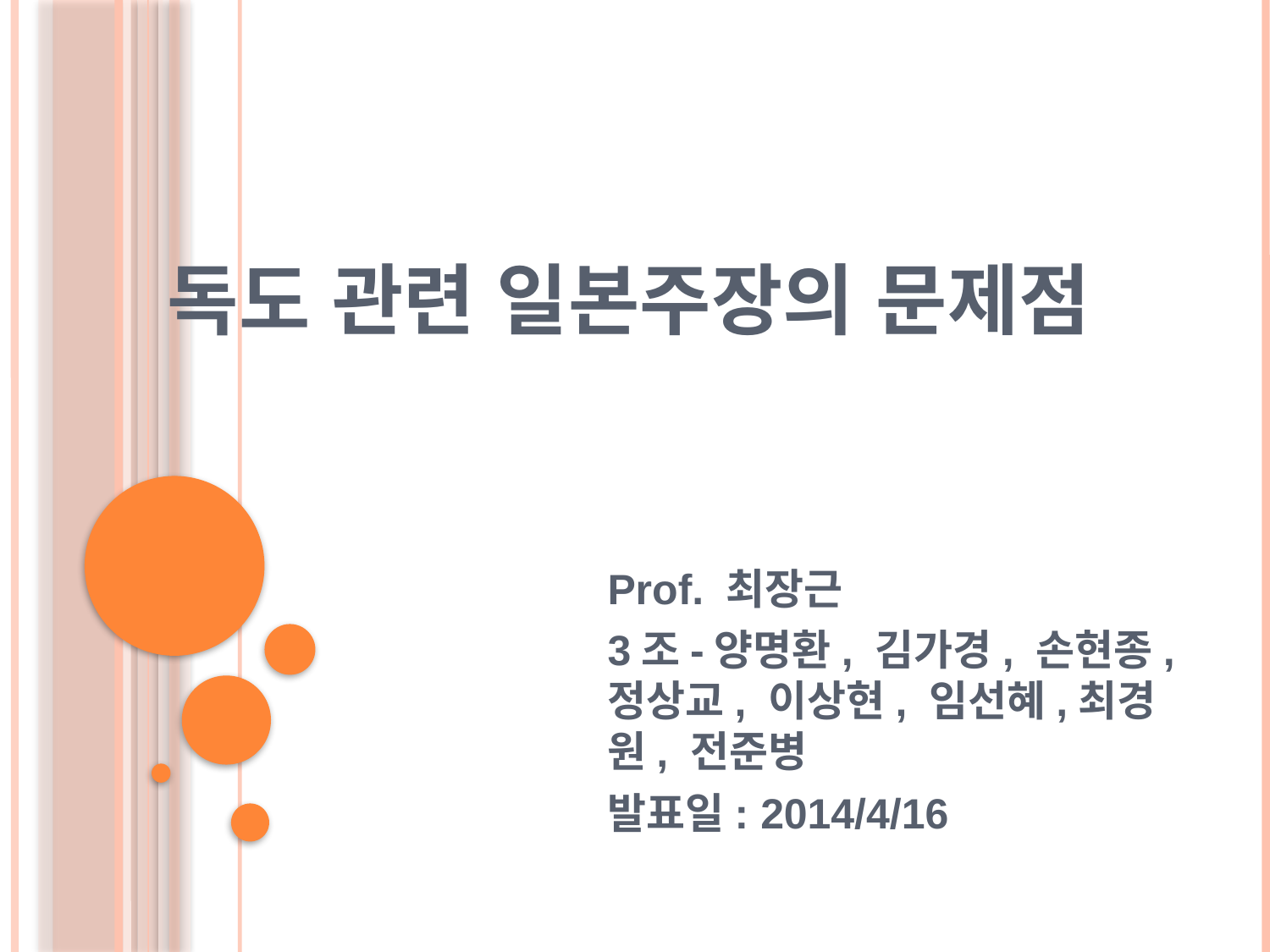

# 독도 관련 일본주장의 문제점
Prof. 최장근
3조-양명환, 김가경, 손현종, 정상교, 이상현, 임선혜,최경원, 전준병
발표일: 2014/4/16